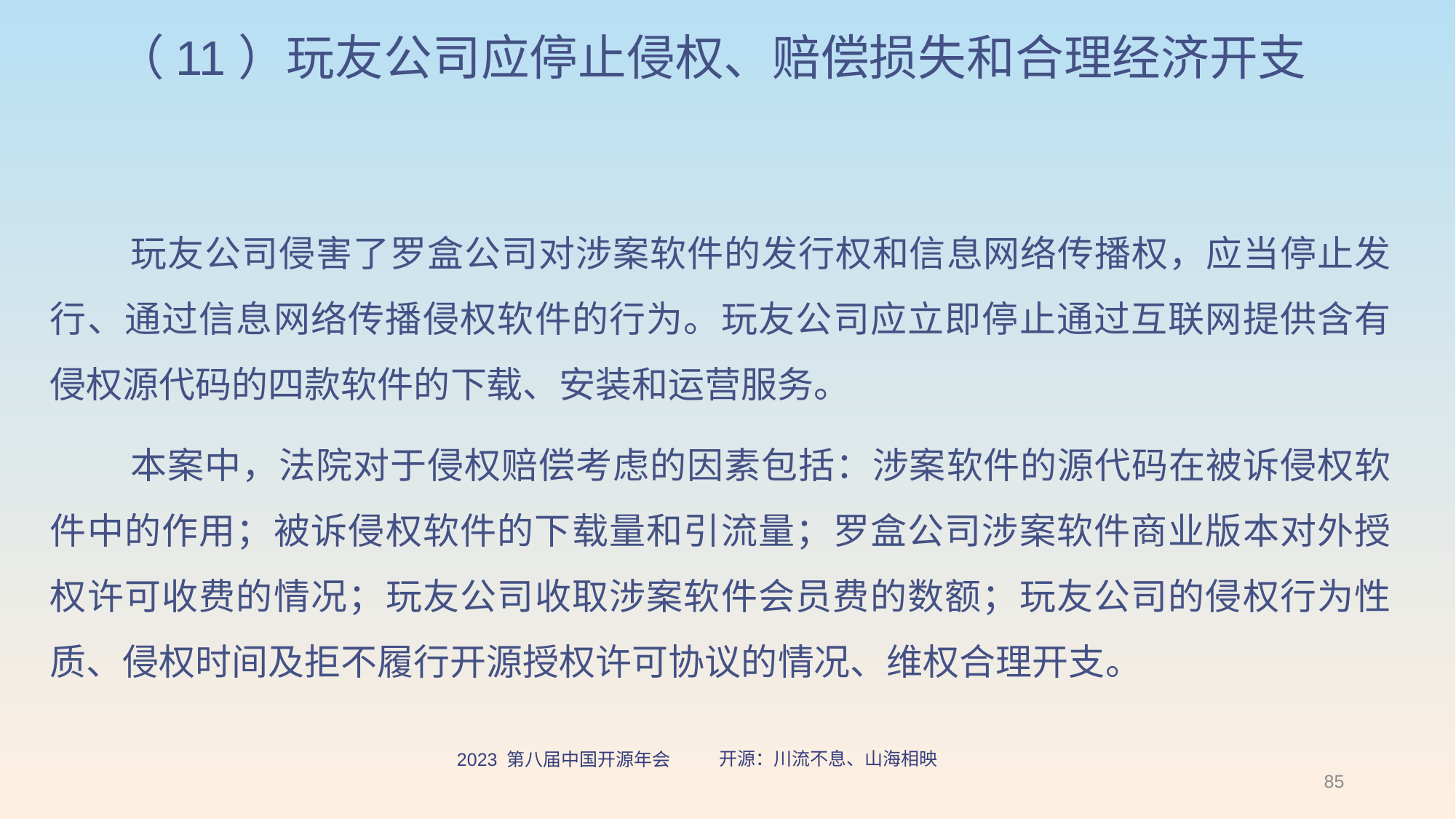

# （11）玩友公司应停止侵权、赔偿损失和合理经济开支
        玩友公司侵害了罗盒公司对涉案软件的发行权和信息网络传播权，应当停止发行、通过信息网络传播侵权软件的行为。玩友公司应立即停止通过互联网提供含有侵权源代码的四款软件的下载、安装和运营服务。
        本案中，法院对于侵权赔偿考虑的因素包括：涉案软件的源代码在被诉侵权软件中的作用；被诉侵权软件的下载量和引流量；罗盒公司涉案软件商业版本对外授权许可收费的情况；玩友公司收取涉案软件会员费的数额；玩友公司的侵权行为性质、侵权时间及拒不履行开源授权许可协议的情况、维权合理开支。

85